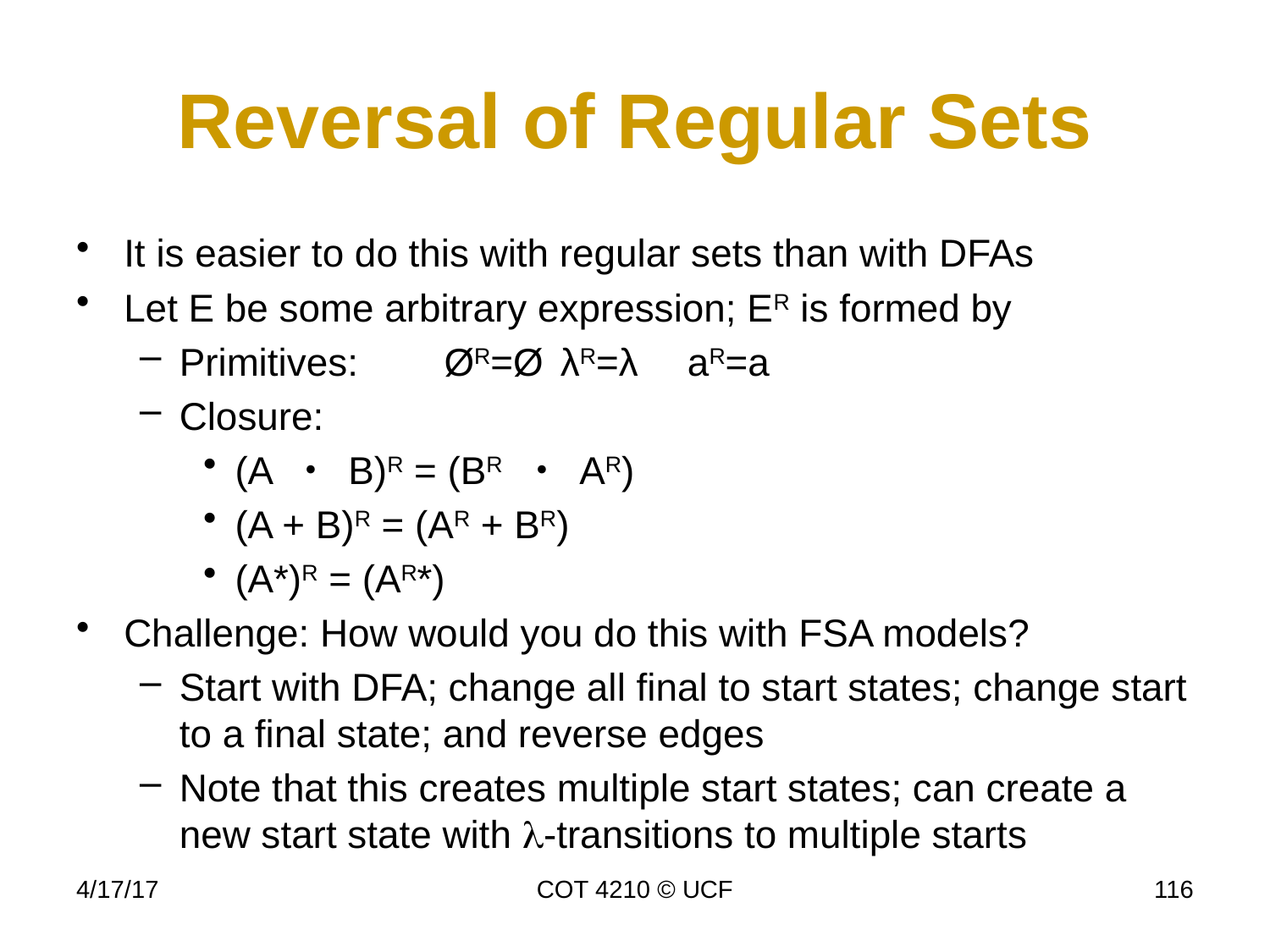

# Reversal of Regular Sets
It is easier to do this with regular sets than with DFAs
Let E be some arbitrary expression; ER is formed by
Primitives: 	 ØR=Ø 	λR=λ 	aR=a
Closure:
(A ・ B)R = (BR ・ AR)
(A + B)R = (AR + BR)
(A*)R = (AR*)
Challenge: How would you do this with FSA models?
Start with DFA; change all final to start states; change start to a final state; and reverse edges
Note that this creates multiple start states; can create a new start state with λ-transitions to multiple starts
4/17/17
COT 4210 © UCF
116